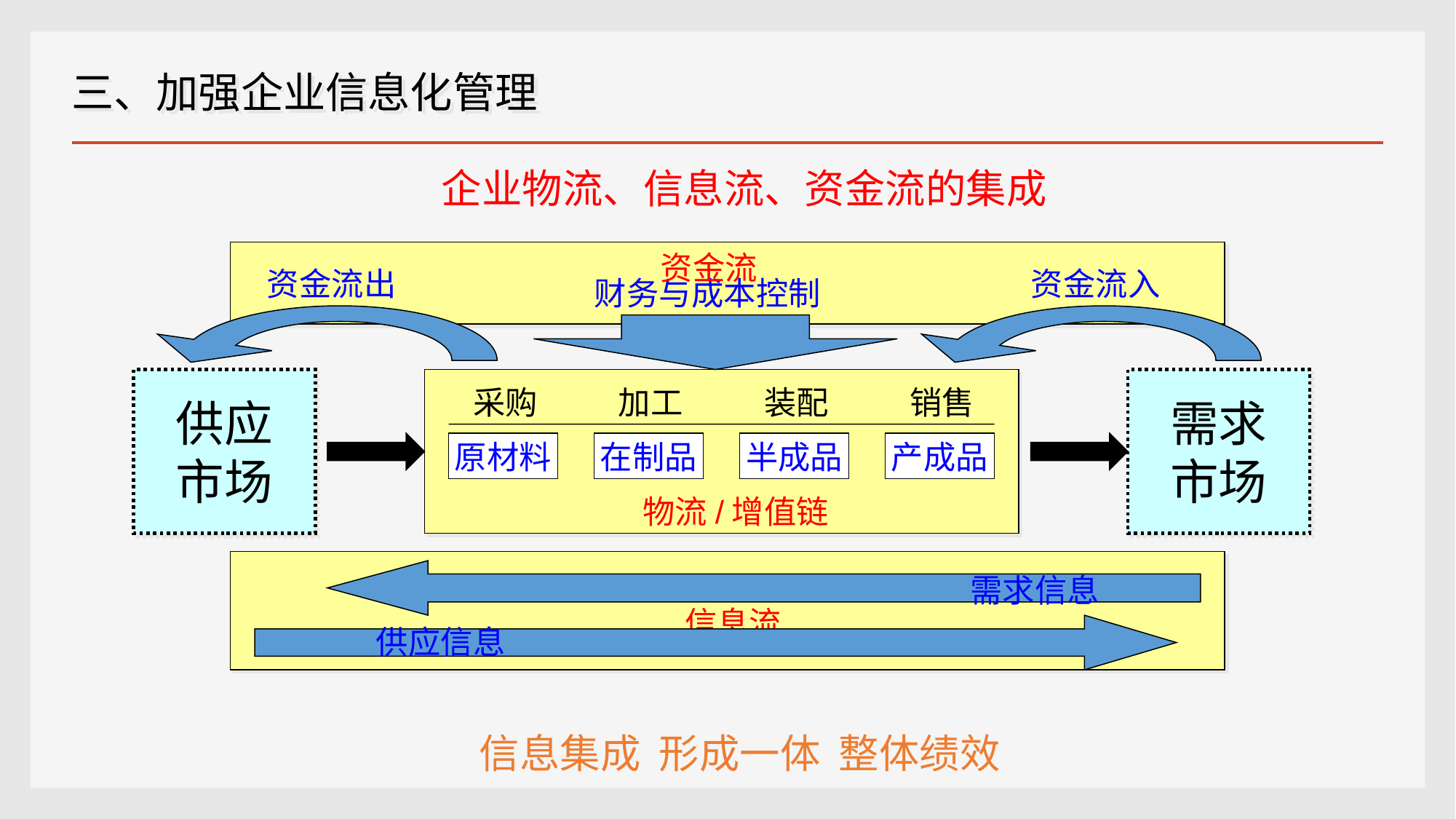

三、加强企业信息化管理
企业物流、信息流、资金流的集成

资金流
资金流出
资金流入
财务与成本控制

供应
市场

需求
市场
采购
加工
装配
销售

原材料
在制品
半成品
产成品

物流/增值链

需求信息
信息流

供应信息
信息集成  形成一体  整体绩效